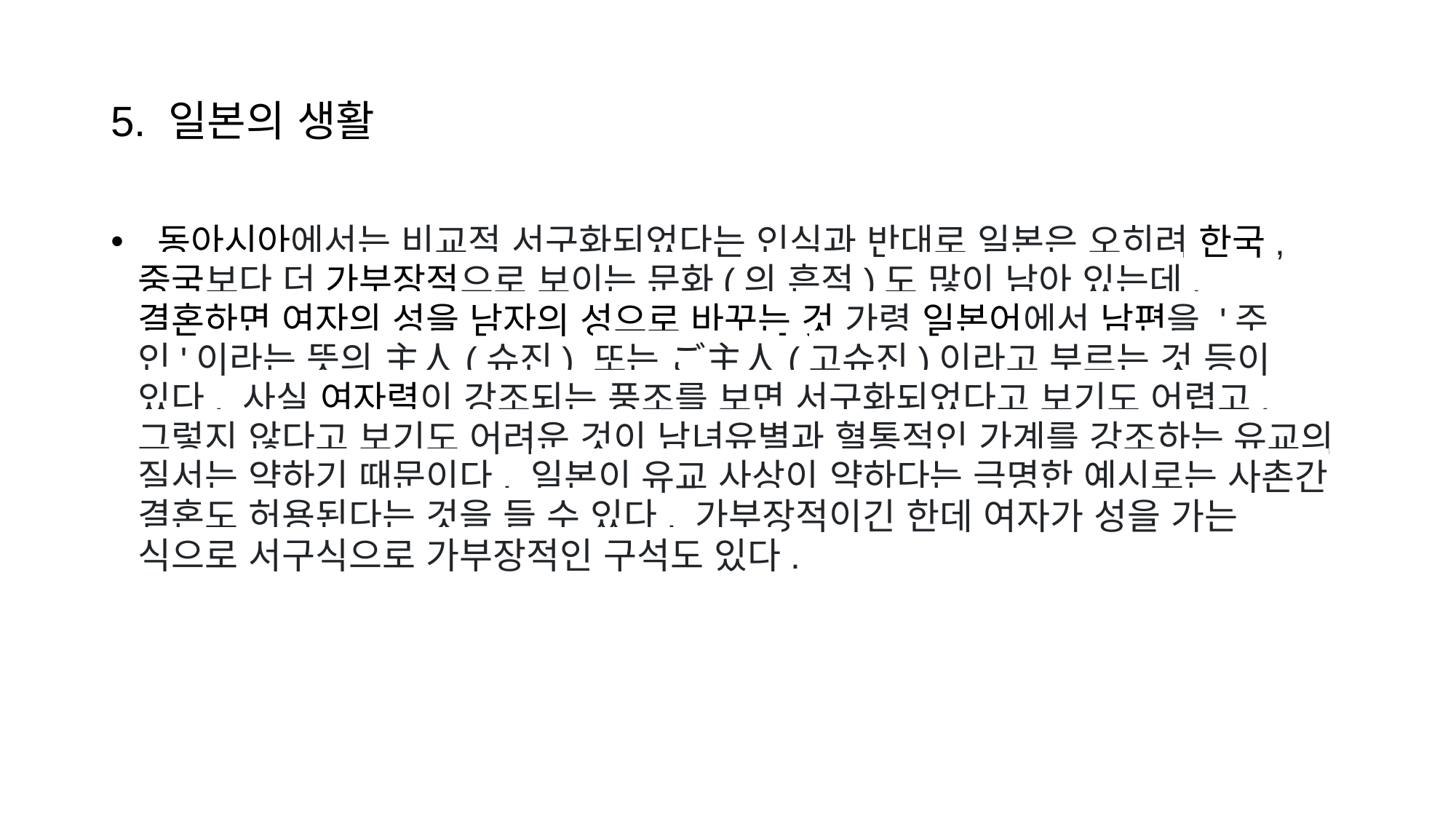

# 5. 일본의 생활
 동아시아에서는 비교적 서구화되었다는 인식과 반대로 일본은 오히려 한국, 중국보다 더 가부장적으로 보이는 문화(의 흔적)도 많이 남아 있는데, 결혼하면 여자의 성을 남자의 성으로 바꾸는 것 가령 일본어에서 남편을 '주인'이라는 뜻의 主人(슈진) 또는 ご主人(고슈진)이라고 부르는 것 등이 있다. 사실 여자력이 강조되는 풍조를 보면 서구화되었다고 보기도 어렵고, 그렇지 않다고 보기도 어려운 것이 남녀유별과 혈통적인 가계를 강조하는 유교의 질서는 약하기 때문이다. 일본이 유교 사상이 약하다는 극명한 예시로는 사촌간 결혼도 허용된다는 것을 들 수 있다. 가부장적이긴 한데 여자가 성을 가는 식으로 서구식으로 가부장적인 구석도 있다.